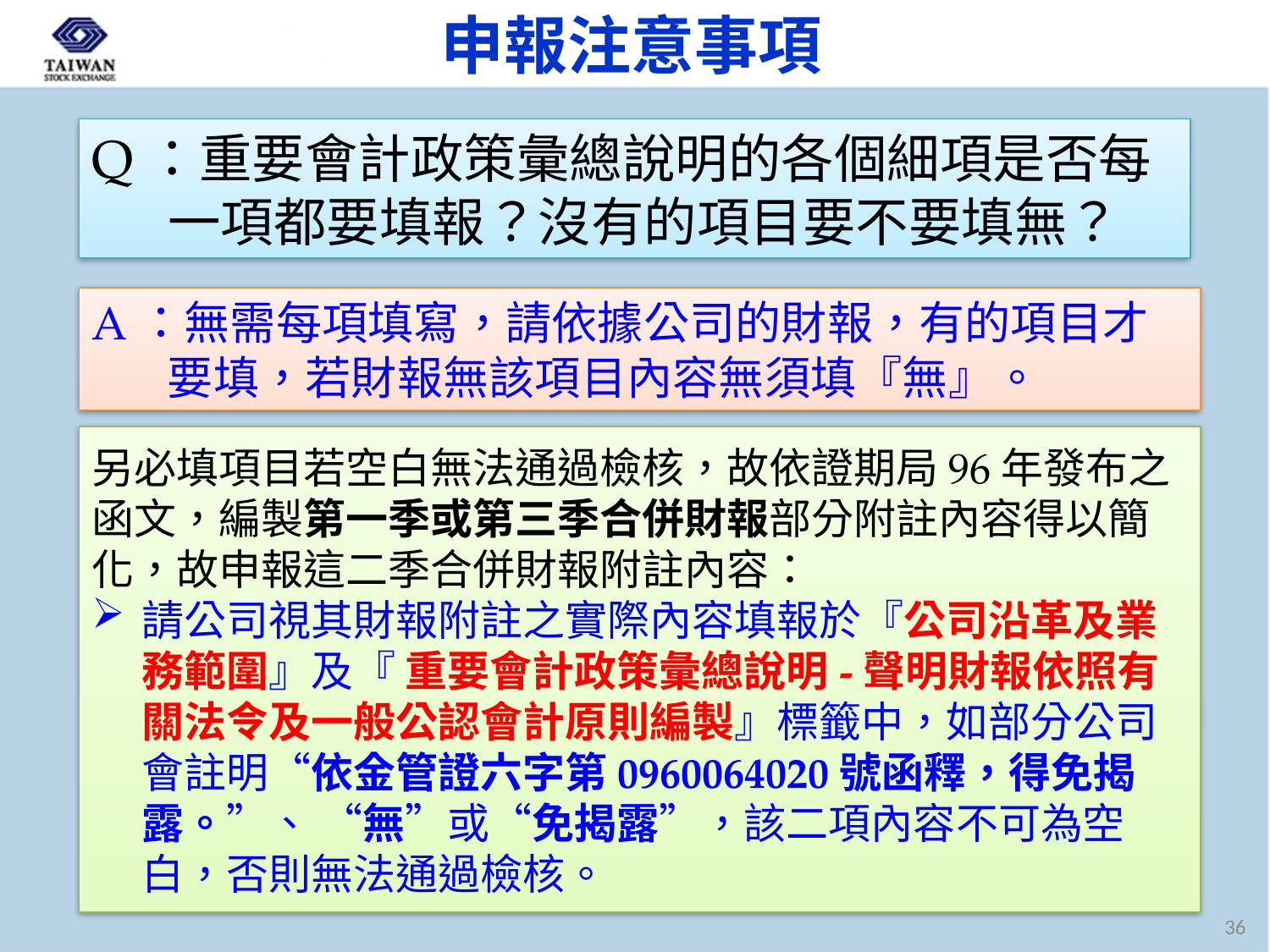

申報注意事項
Q：重要會計政策彙總說明的各個細項是否每一項都要填報？沒有的項目要不要填無？
A：無需每項填寫，請依據公司的財報，有的項目才要填，若財報無該項目內容無須填『無』。
另必填項目若空白無法通過檢核，故依證期局96年發布之函文，編製第一季或第三季合併財報部分附註內容得以簡化，故申報這二季合併財報附註內容：
請公司視其財報附註之實際內容填報於『公司沿革及業務範圍』及『 重要會計政策彙總說明-聲明財報依照有關法令及一般公認會計原則編製』標籤中，如部分公司會註明“依金管證六字第0960064020號函釋，得免揭露。”、 “無”或“免揭露”，該二項內容不可為空白，否則無法通過檢核。
36